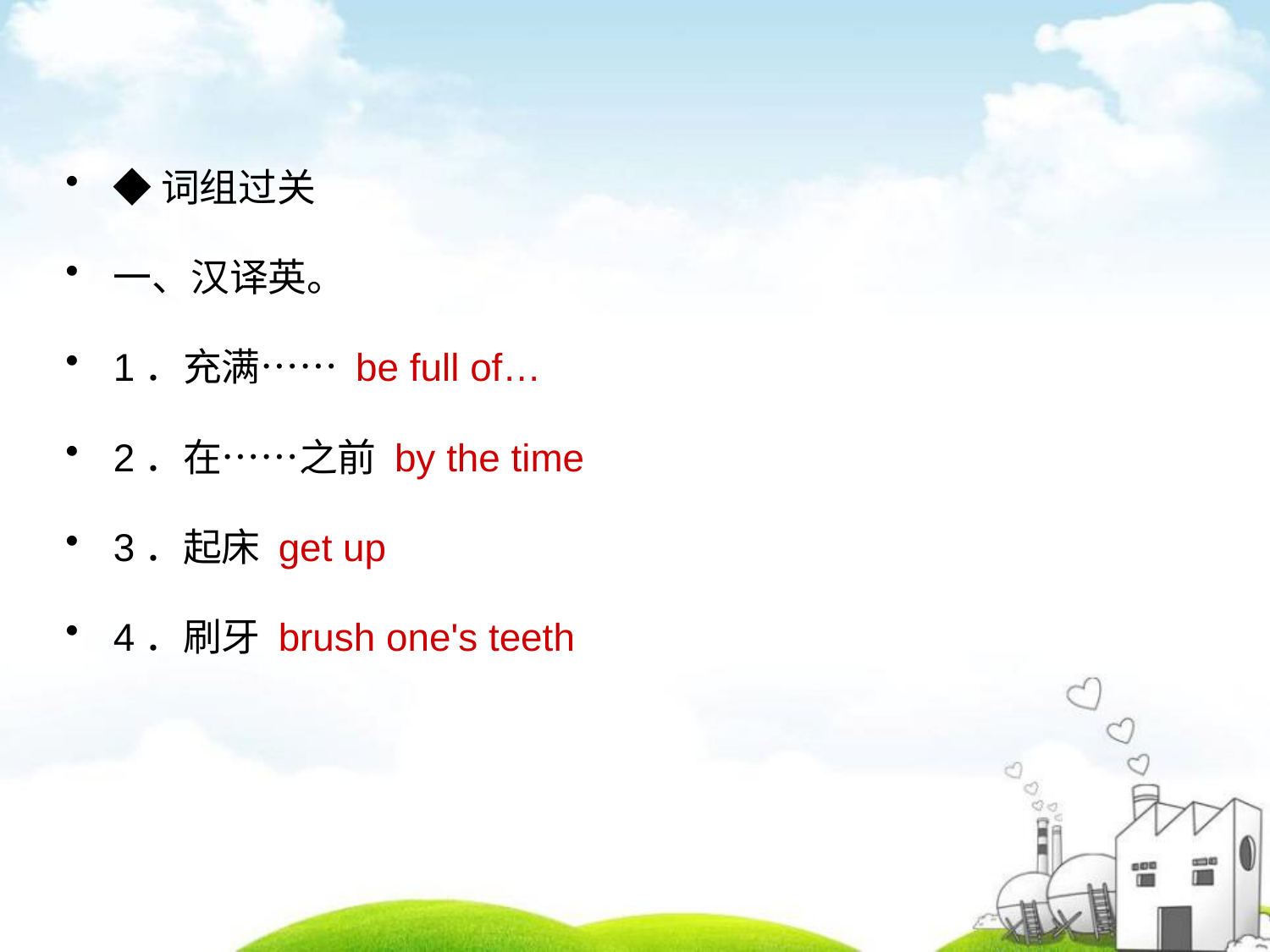

◆词组过关

一、汉译英。

1．充满…… be full of…

2．在……之前 by the time

3．起床 get up

4．刷牙 brush one's teeth